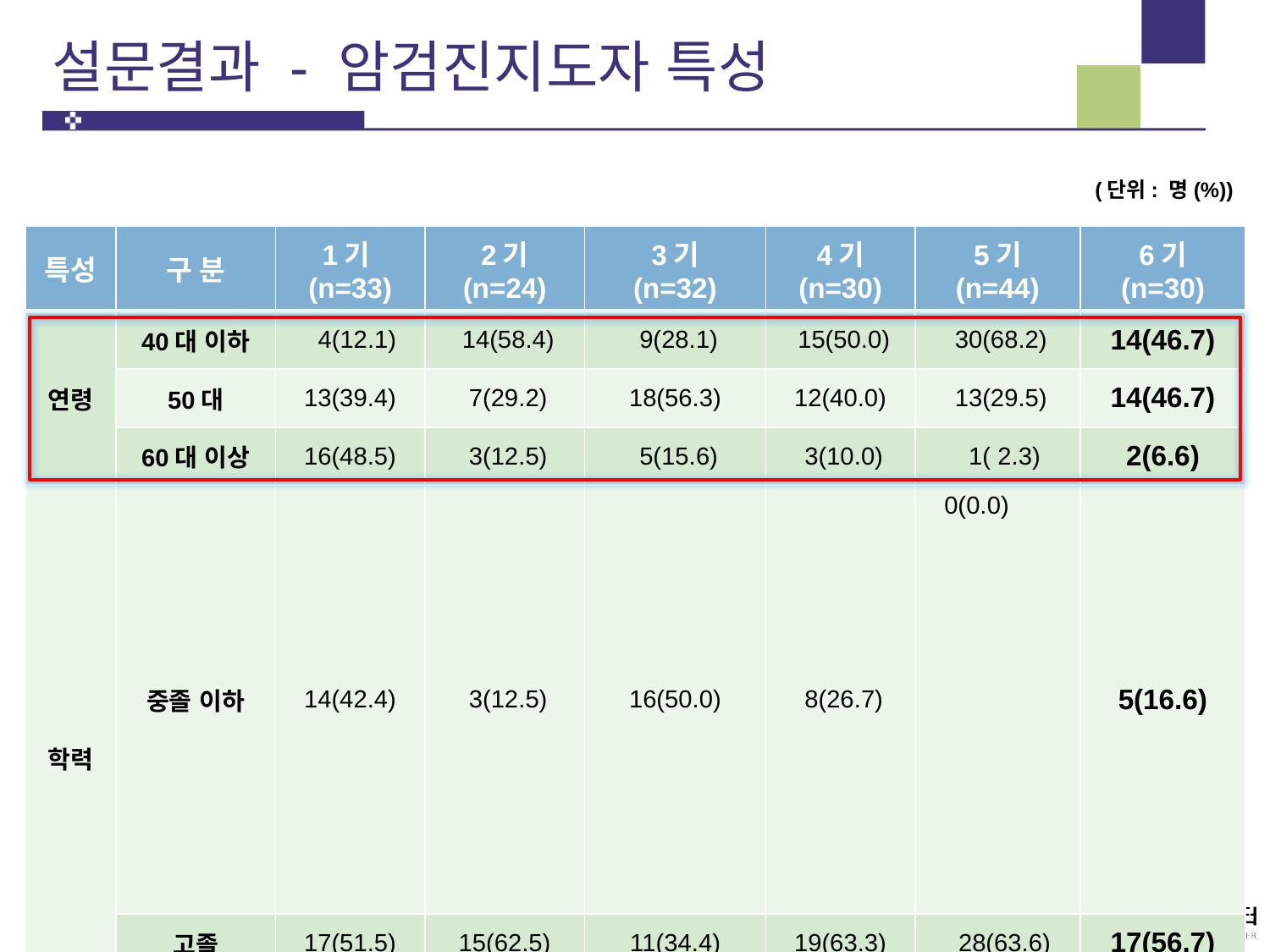

# 설문결과 - 암검진지도자 특성

(단위: 명(%))
| 특성 | 구 분 | 1기(n=33) | 2기 (n=24) | 3기 (n=32) | 4기 (n=30) | 5기 (n=44) | 6기 (n=30) |
| --- | --- | --- | --- | --- | --- | --- | --- |
| 연령 | 40대 이하 | 4(12.1) | 14(58.4) | 9(28.1) | 15(50.0) | 30(68.2) | 14(46.7) |
|  | 50대 | 13(39.4) | 7(29.2) | 18(56.3) | 12(40.0) | 13(29.5) | 14(46.7) |
|  | 60대 이상 | 16(48.5) | 3(12.5) | 5(15.6) | 3(10.0) | 1( 2.3) | 2(6.6) |
| 학력 | 중졸 이하 | 14(42.4) | 3(12.5) | 16(50.0) | 8(26.7) | 0(0.0) | 5(16.6) |
|  | 고졸 | 17(51.5) | 15(62.5) | 11(34.4) | 19(63.3) | 28(63.6) | 17(56.7) |
|  | 대졸 이상 | 2( 6.1) | 6(25.0) | 5(15.6) | 3(10.0) | 11(25.0) | 8(26.7) |
| 직업 | 유 | 6(18.2) | - | 4(12.5) | 7(23.3) | 40(90.9) | - |
|  | 무 | 27(81.8) | 24(100.0) | 28(87.5) | 23(76.7) | 4( 9.1) | - |
| 가족 암병력 | 예 | 7(21.2) | 2( 8.3) | 9(28.1) | 7(23.3) | 5(11.4) | 4(13.3) |
|  | 아니오 | 26(78.8) | 22(91.7) | 23(71.9) | 23(76.7) | 39(88.6) | 26(86.7) |